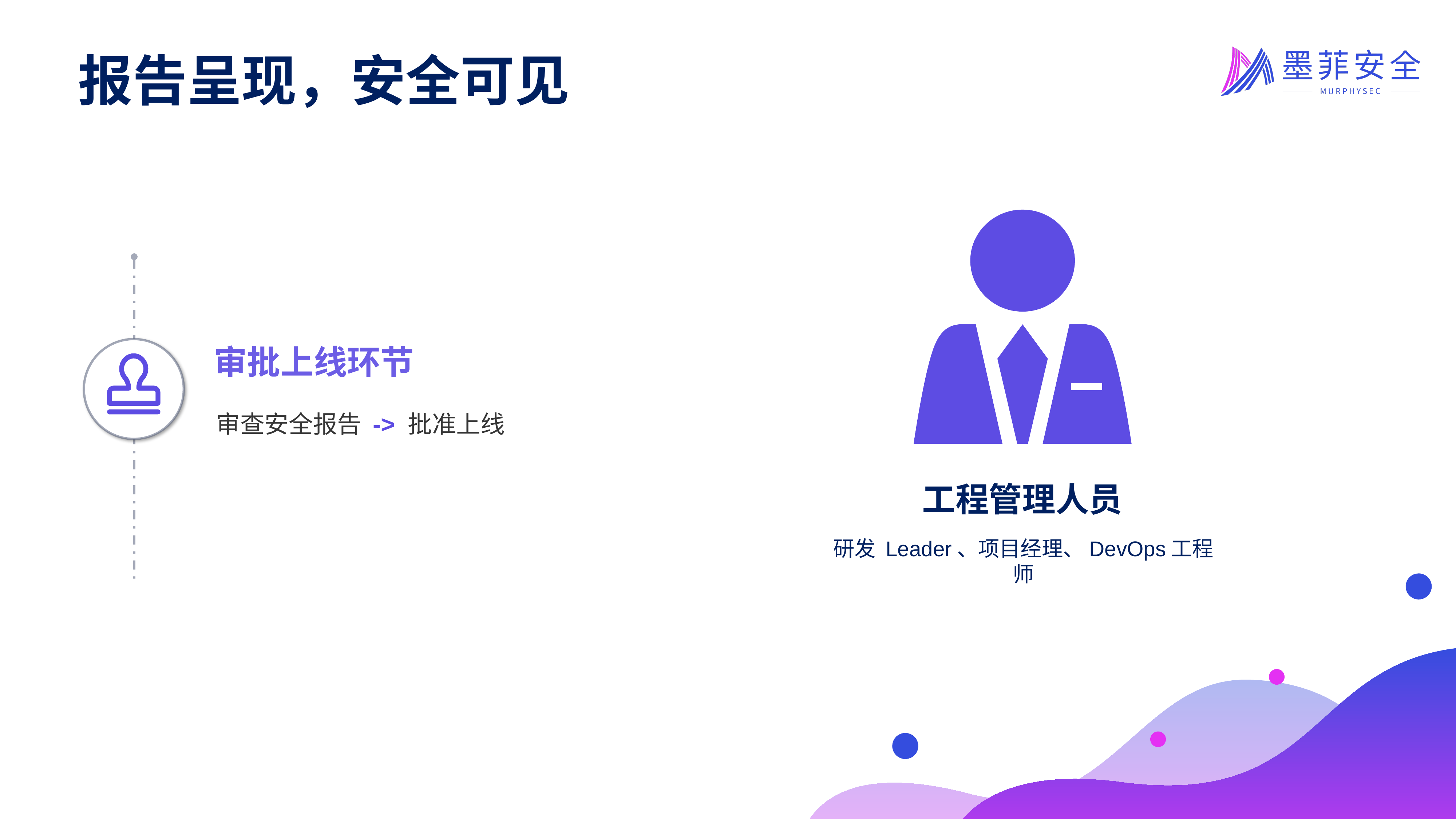

报告呈现，安全可见

工程管理人员
研发 Leader、项目经理、DevOps工程师

审批上线环节

审查安全报告 -> 批准上线
业务数据泄漏